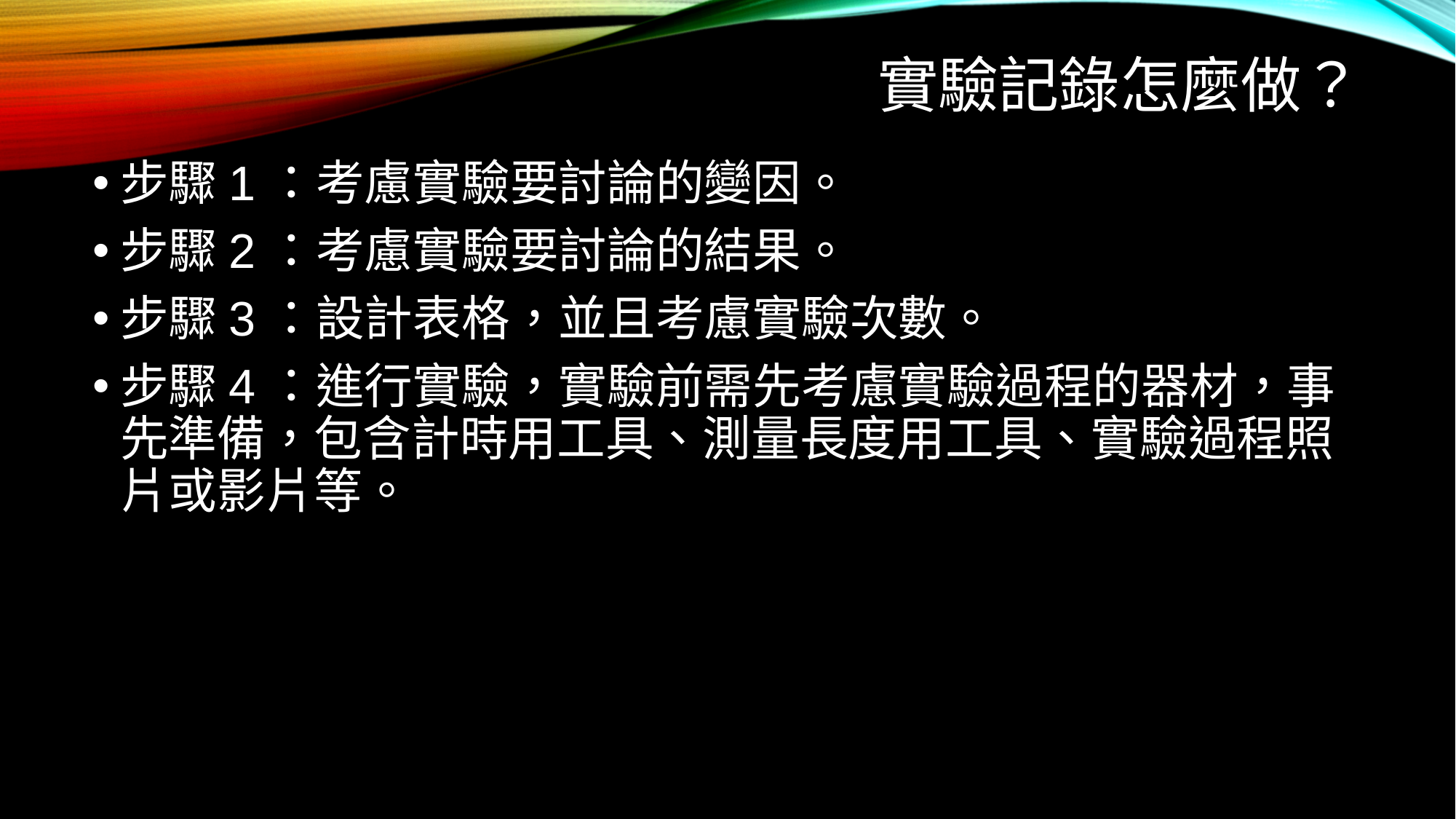

# 實驗記錄怎麼做？
步驟1：考慮實驗要討論的變因。
步驟2：考慮實驗要討論的結果。
步驟3：設計表格，並且考慮實驗次數。
步驟4：進行實驗，實驗前需先考慮實驗過程的器材，事先準備，包含計時用工具、測量長度用工具、實驗過程照片或影片等。